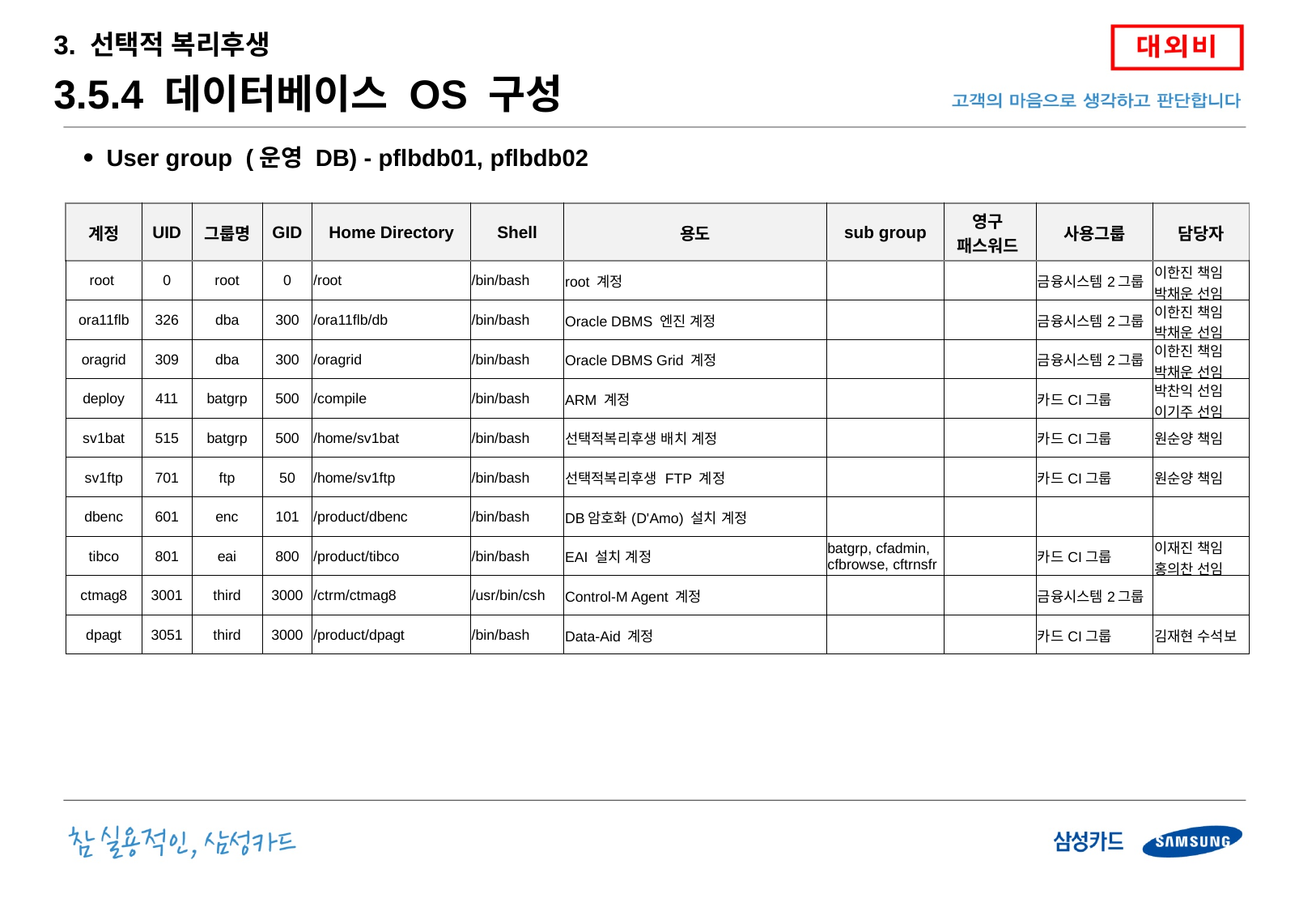

3. 선택적 복리후생
3.5.4 데이터베이스 OS 구성
User group  (운영 DB) - pflbdb01, pflbdb02
| 계정 | UID | 그룹명 | GID | Home Directory | Shell | 용도 | sub group | 영구 패스워드 | 사용그룹 | 담당자 |
| --- | --- | --- | --- | --- | --- | --- | --- | --- | --- | --- |
| root | 0 | root | 0 | /root | /bin/bash | root 계정 |  |  | 금융시스템2그룹 | 이한진 책임 박채운 선임 |
| ora11flb | 326 | dba | 300 | /ora11flb/db | /bin/bash | Oracle DBMS 엔진 계정 |  |  | 금융시스템2그룹 | 이한진 책임 박채운 선임 |
| oragrid | 309 | dba | 300 | /oragrid | /bin/bash | Oracle DBMS Grid 계정 |  |  | 금융시스템2그룹 | 이한진 책임 박채운 선임 |
| deploy | 411 | batgrp | 500 | /compile | /bin/bash | ARM 계정 |  |  | 카드CI그룹 | 박찬익 선임 이기주 선임 |
| sv1bat | 515 | batgrp | 500 | /home/sv1bat | /bin/bash | 선택적복리후생 배치 계정 |  |  | 카드CI그룹 | 원순양 책임 |
| sv1ftp | 701 | ftp | 50 | /home/sv1ftp | /bin/bash | 선택적복리후생 FTP 계정 |  |  | 카드CI그룹 | 원순양 책임 |
| dbenc | 601 | enc | 101 | /product/dbenc | /bin/bash | DB암호화(D'Amo) 설치 계정 |  |  |  |  |
| tibco | 801 | eai | 800 | /product/tibco | /bin/bash | EAI 설치 계정 | batgrp, cfadmin, cfbrowse, cftrnsfr |  | 카드CI그룹 | 이재진 책임 홍의찬 선임 |
| ctmag8 | 3001 | third | 3000 | /ctrm/ctmag8 | /usr/bin/csh | Control-M Agent 계정 |  |  | 금융시스템2그룹 |  |
| dpagt | 3051 | third | 3000 | /product/dpagt | /bin/bash | Data-Aid 계정 |  |  | 카드CI그룹 | 김재현 수석보 |